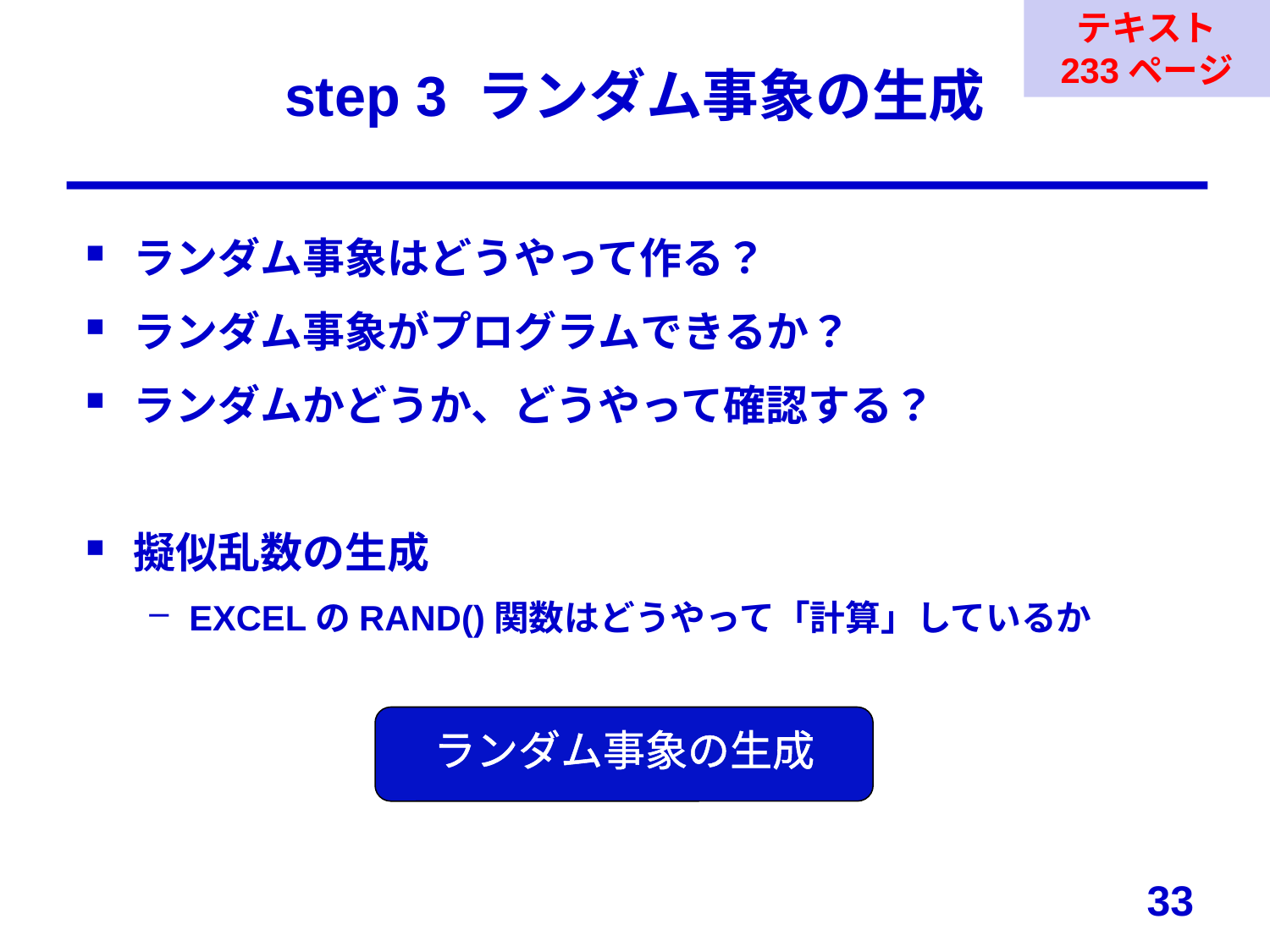

テキスト
233ページ
# step 3 ランダム事象の生成
ランダム事象はどうやって作る？
ランダム事象がプログラムできるか？
ランダムかどうか、どうやって確認する？

擬似乱数の生成
EXCELのRAND()関数はどうやって「計算」しているか
ランダム事象の生成
33